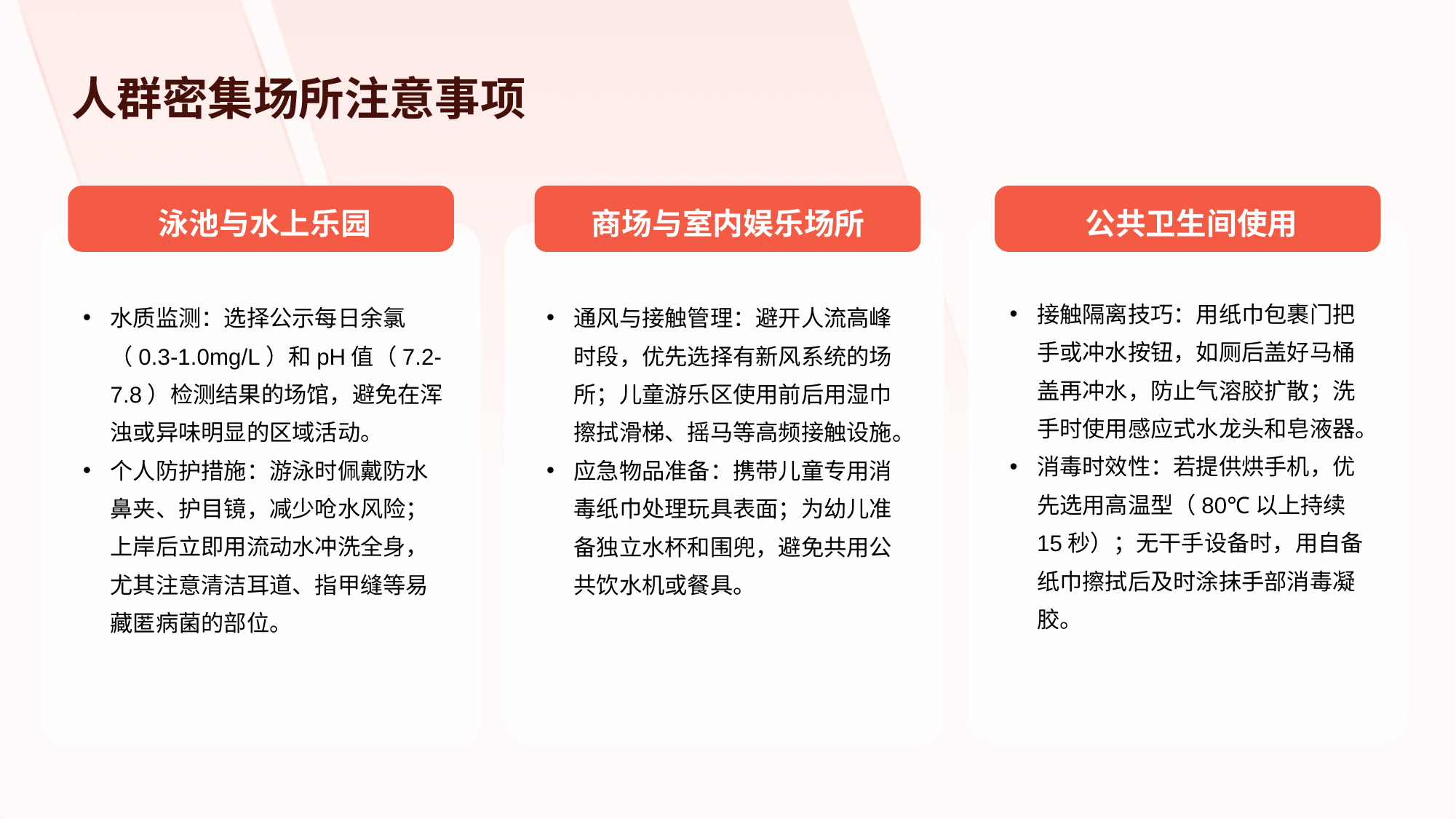

人群密集场所注意事项
泳池与水上乐园
商场与室内娱乐场所
公共卫生间使用

接触隔离技巧：用纸巾包裹门把手或冲水按钮，如厕后盖好马桶盖再冲水，防止气溶胶扩散；洗手时使用感应式水龙头和皂液器。
消毒时效性：若提供烘手机，优先选用高温型（80℃以上持续15秒）；无干手设备时，用自备纸巾擦拭后及时涂抹手部消毒凝胶。
水质监测：选择公示每日余氯（0.3-1.0mg/L）和pH值（7.2-7.8）检测结果的场馆，避免在浑浊或异味明显的区域活动。
个人防护措施：游泳时佩戴防水鼻夹、护目镜，减少呛水风险；上岸后立即用流动水冲洗全身，尤其注意清洁耳道、指甲缝等易藏匿病菌的部位。
通风与接触管理：避开人流高峰时段，优先选择有新风系统的场所；儿童游乐区使用前后用湿巾擦拭滑梯、摇马等高频接触设施。
应急物品准备：携带儿童专用消毒纸巾处理玩具表面；为幼儿准备独立水杯和围兜，避免共用公共饮水机或餐具。